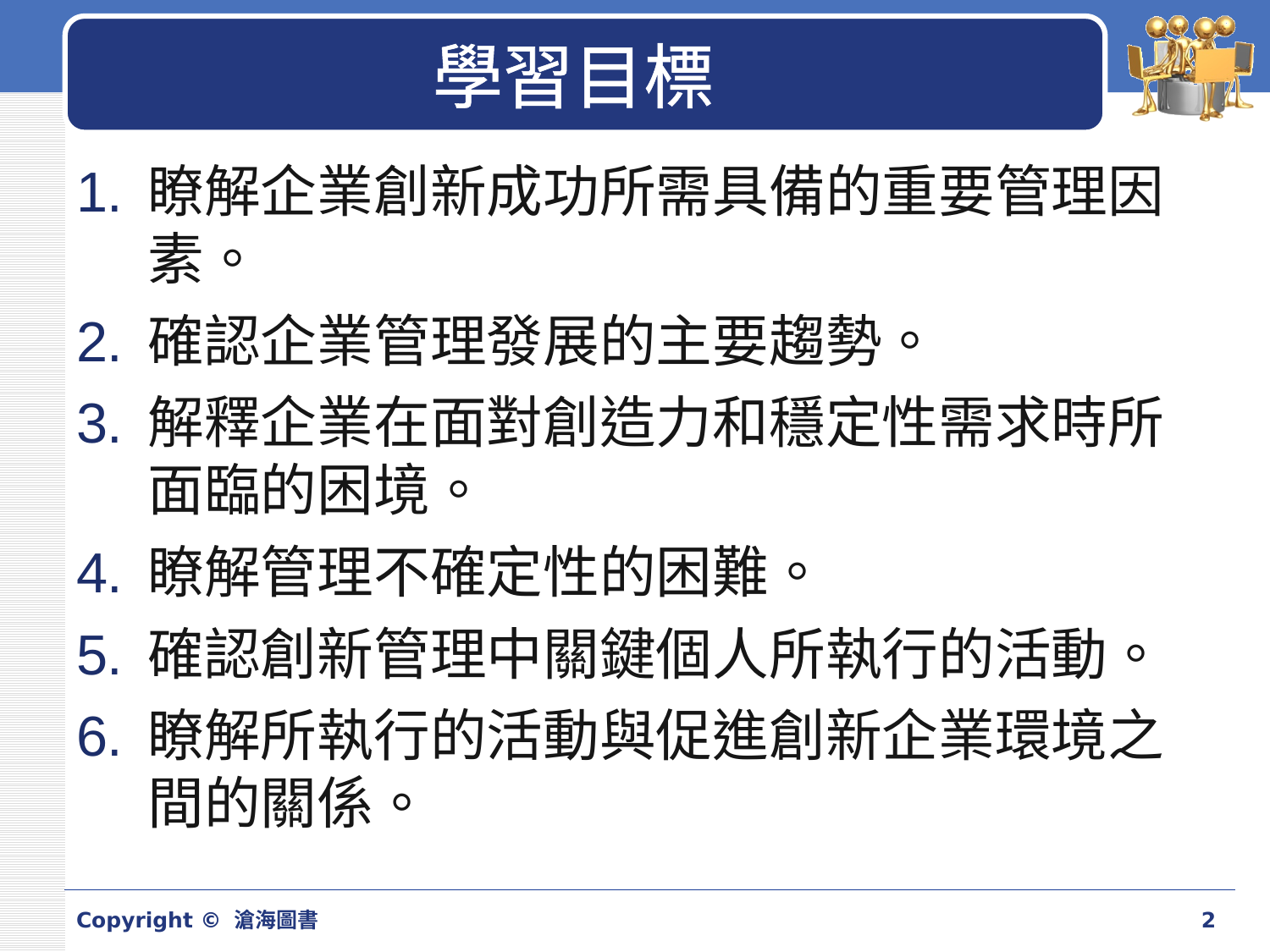

# 學習目標
瞭解企業創新成功所需具備的重要管理因素。
確認企業管理發展的主要趨勢。
解釋企業在面對創造力和穩定性需求時所面臨的困境。
瞭解管理不確定性的困難。
確認創新管理中關鍵個人所執行的活動。
瞭解所執行的活動與促進創新企業環境之間的關係。
Copyright © 滄海圖書
2